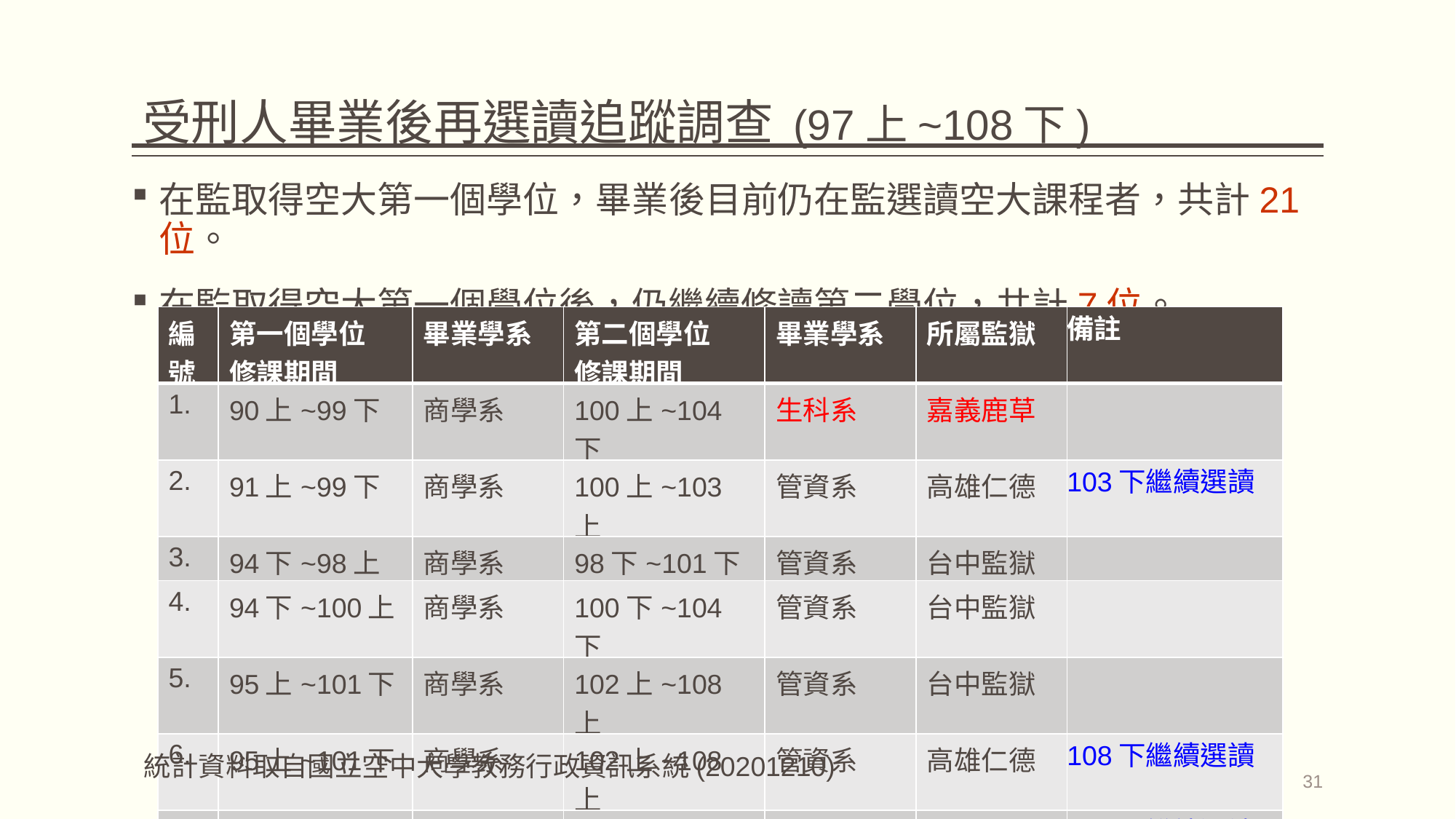

#
受刑人畢業後再選讀追蹤調查 (97上~108下)
在監取得空大第一個學位，畢業後目前仍在監選讀空大課程者，共計21位。
在監取得空大第一個學位後，仍繼續修讀第二學位，共計7位。

| 編號 | 第一個學位 修課期間 | 畢業學系 | 第二個學位 修課期間 | 畢業學系 | 所屬監獄 | 備註 |
| --- | --- | --- | --- | --- | --- | --- |
| 1. | 90上~99下 | 商學系 | 100上~104下 | 生科系 | 嘉義鹿草 |  |
| 2. | 91上~99下 | 商學系 | 100上~103上 | 管資系 | 高雄仁德 | 103下繼續選讀 |
| 3. | 94下~98上 | 商學系 | 98下~101下 | 管資系 | 台中監獄 |  |
| 4. | 94下~100上 | 商學系 | 100下~104下 | 管資系 | 台中監獄 |  |
| 5. | 95上~101下 | 商學系 | 102上~108上 | 管資系 | 台中監獄 |  |
| 6. | 95上~101下 | 商學系 | 102上~108上 | 管資系 | 高雄仁德 | 108下繼續選讀 |
| 7. | 97下~102上 | 商學系 | 102下~103上 | 管資系 | 高雄仁德 | 104上繼續選讀 |
統計資料取自國立空中大學教務行政資訊系統(20201210)
31